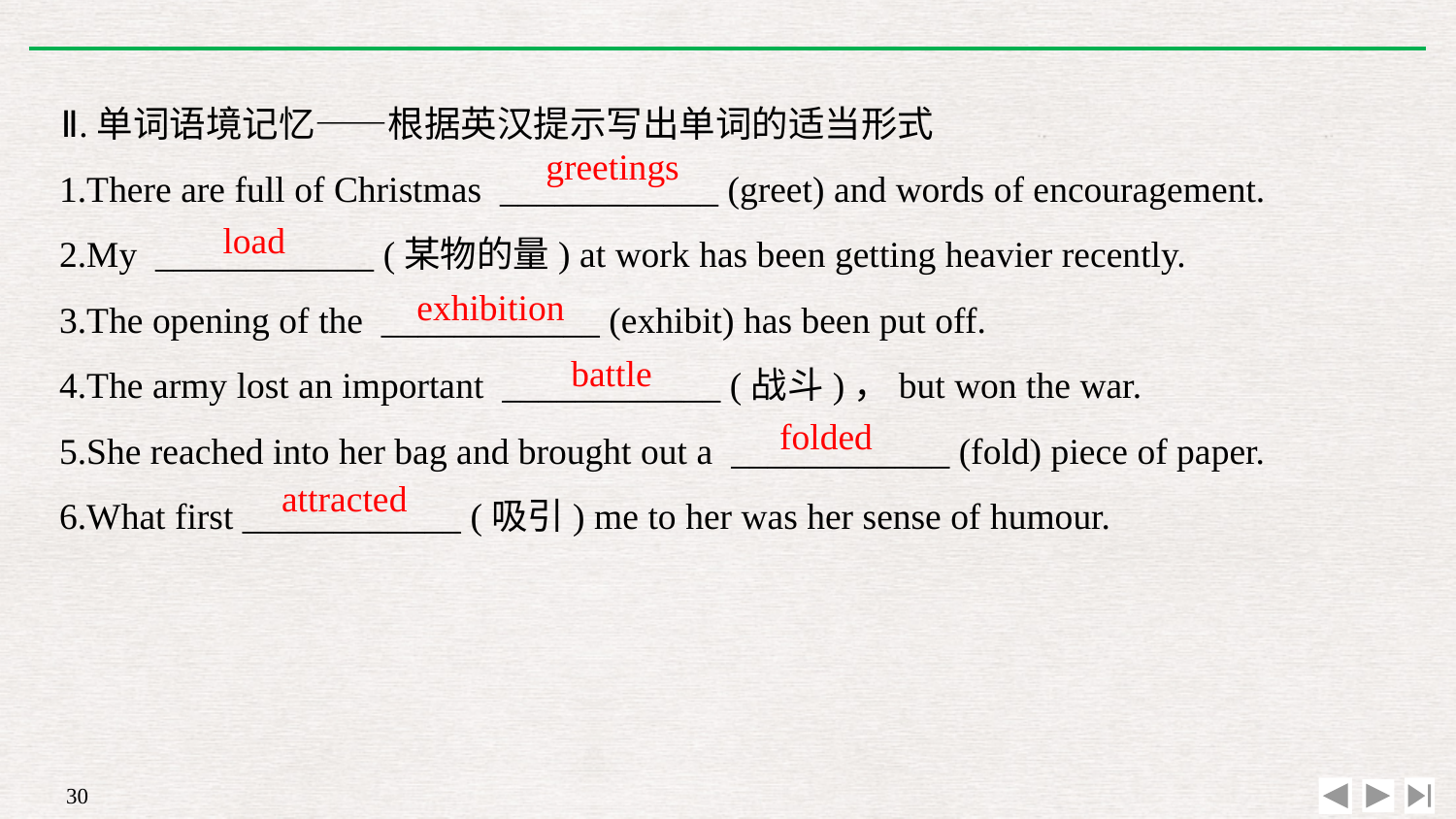

Ⅱ.单词语境记忆——根据英汉提示写出单词的适当形式
1.There are full of Christmas  ____________ (greet) and words of encouragement.
2.My  ____________ (某物的量) at work has been getting heavier recently.
3.The opening of the  ____________ (exhibit) has been put off.
4.The army lost an important  ____________ (战斗)，but won the war.
5.She reached into her bag and brought out a  ____________ (fold) piece of paper.
6.What first ____________ (吸引) me to her was her sense of humour.
greetings
load
exhibition
battle
folded
attracted